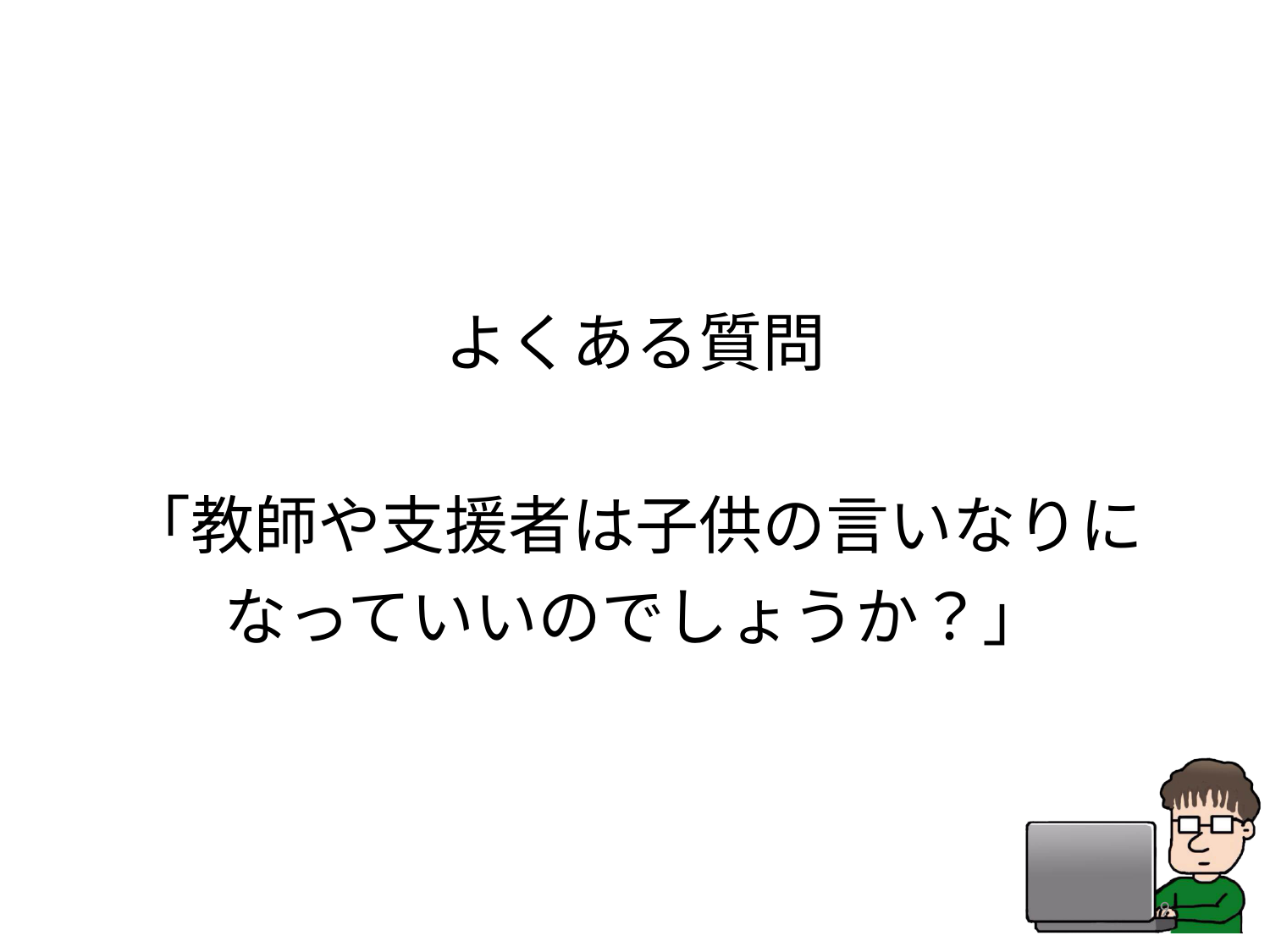

# よくある質問 「教師や支援者は子供の言いなりに なっていいのでしょうか？」
9